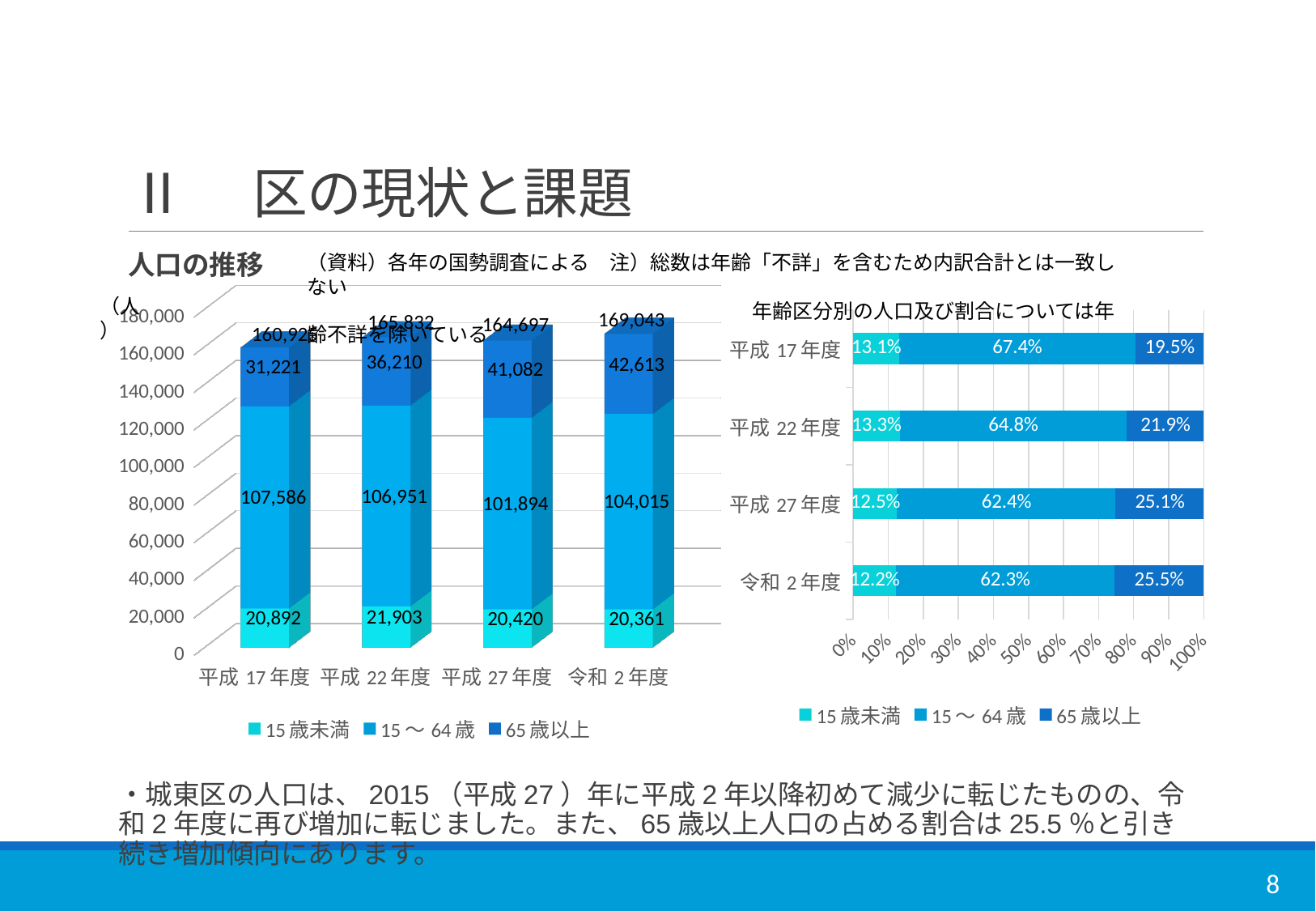

# Ⅱ　区の現状と課題
（資料）各年の国勢調査による　注）総数は年齢「不詳」を含むため内訳合計とは一致しない
　　　　　　　　　　　　　　　　　　　　　　年齢区分別の人口及び割合については年齢不詳を除いている
人口の推移

・城東区の人口は、2015（平成27）年に平成2年以降初めて減少に転じたものの、令和2年度に再び増加に転じました。また、65歳以上人口の占める割合は25.5％と引き続き増加傾向にあります。

[unsupported chart]

（人）
169,043

### Chart

| Category | 15歳未満 | 15～64歳 | 65歳以上 |
|---|---|---|---|
| 令和2年度 | 0.1219301870183066 | 0.6228853397529178 | 0.2551844732287755 |
| 平成27年度 | 0.12497245954613333 | 0.6236015569536586 | 0.25142598350020806 |
| 平成22年度 | 0.13269398536325305 | 0.6479365579411622 | 0.21936945669558475 |
| 平成17年度 | 0.13082110720793494 | 0.6736798602370709 | 0.1954990325549941 |
165,832
164,697
160,925
8